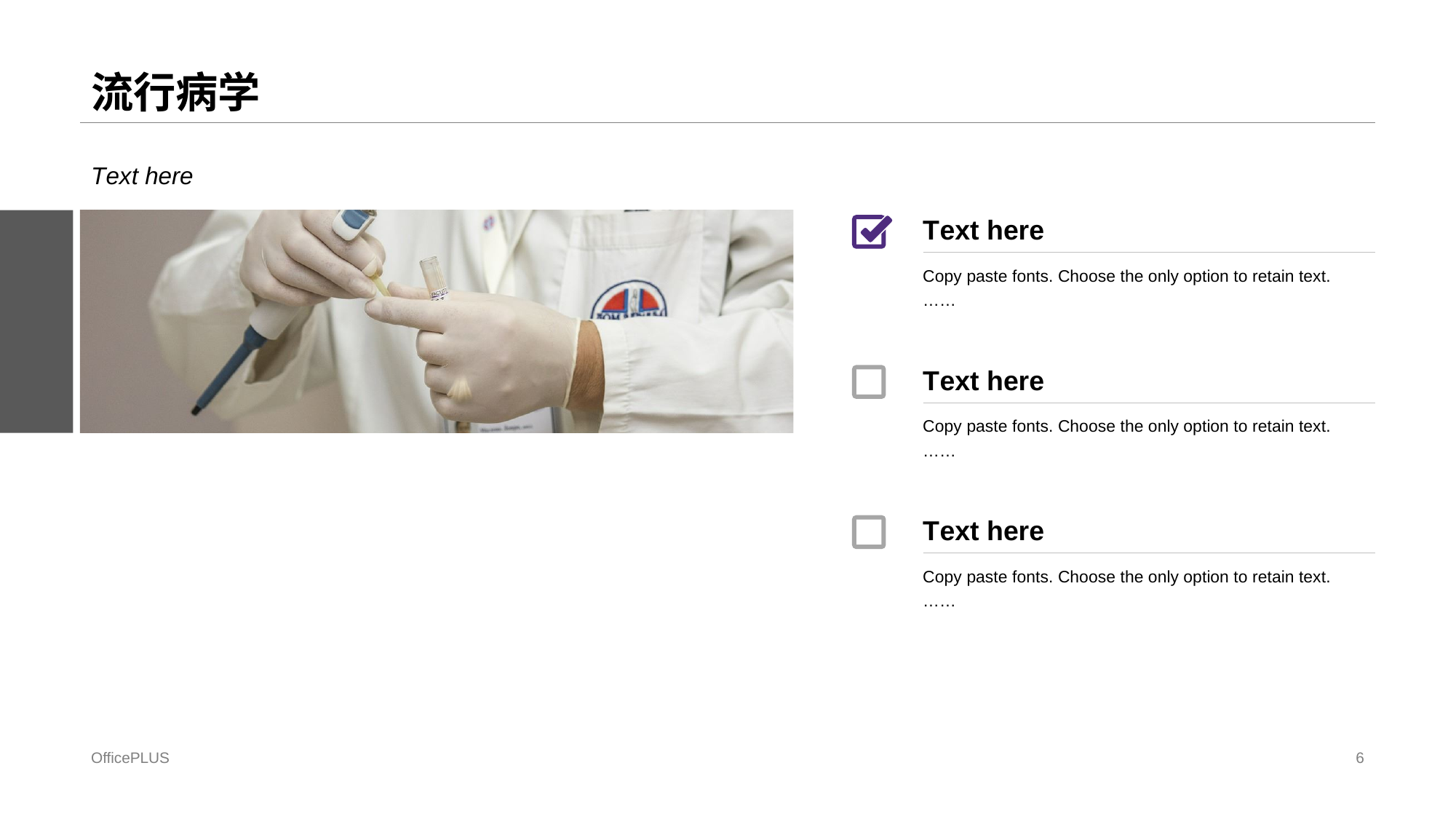

# 流行病学
T ext here
T ext here
C opy paste fonts. Choose the only option to retain text.
……

T ext here
C opy paste fonts. Choose the only option to retain text.
……

T ext here
C opy paste fonts. Choose the only option to retain text.
……

OfficePLUS
6